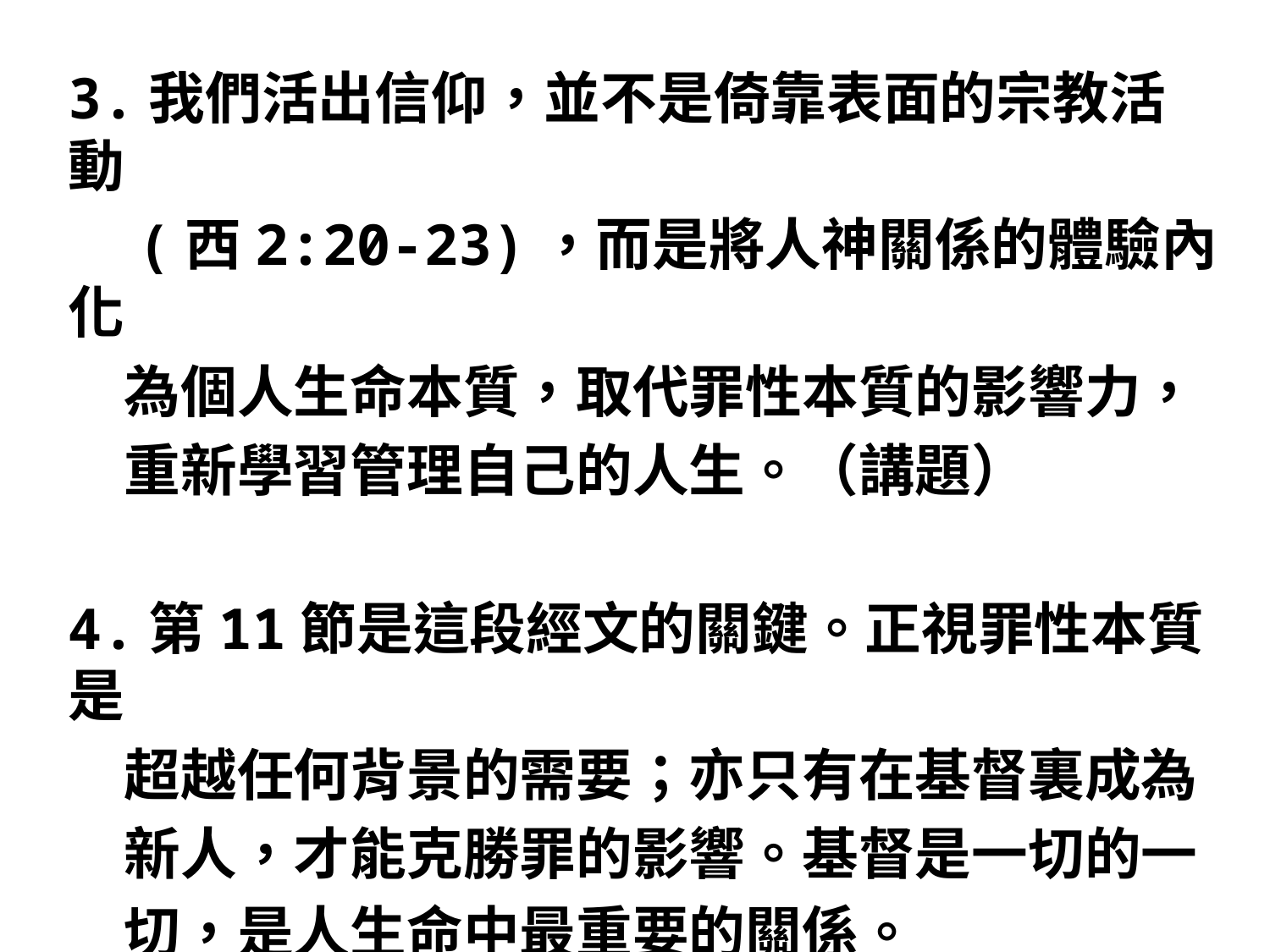

#
3.我們活出信仰，並不是倚靠表面的宗教活動
　(西2:20-23)，而是將人神關係的體驗內化
　為個人生命本質，取代罪性本質的影響力，
　重新學習管理自己的人生。（講題）

4.第11節是這段經文的關鍵。正視罪性本質是
　超越任何背景的需要；亦只有在基督裏成為
　新人，才能克勝罪的影響。基督是一切的一
　切，是人生命中最重要的關係。